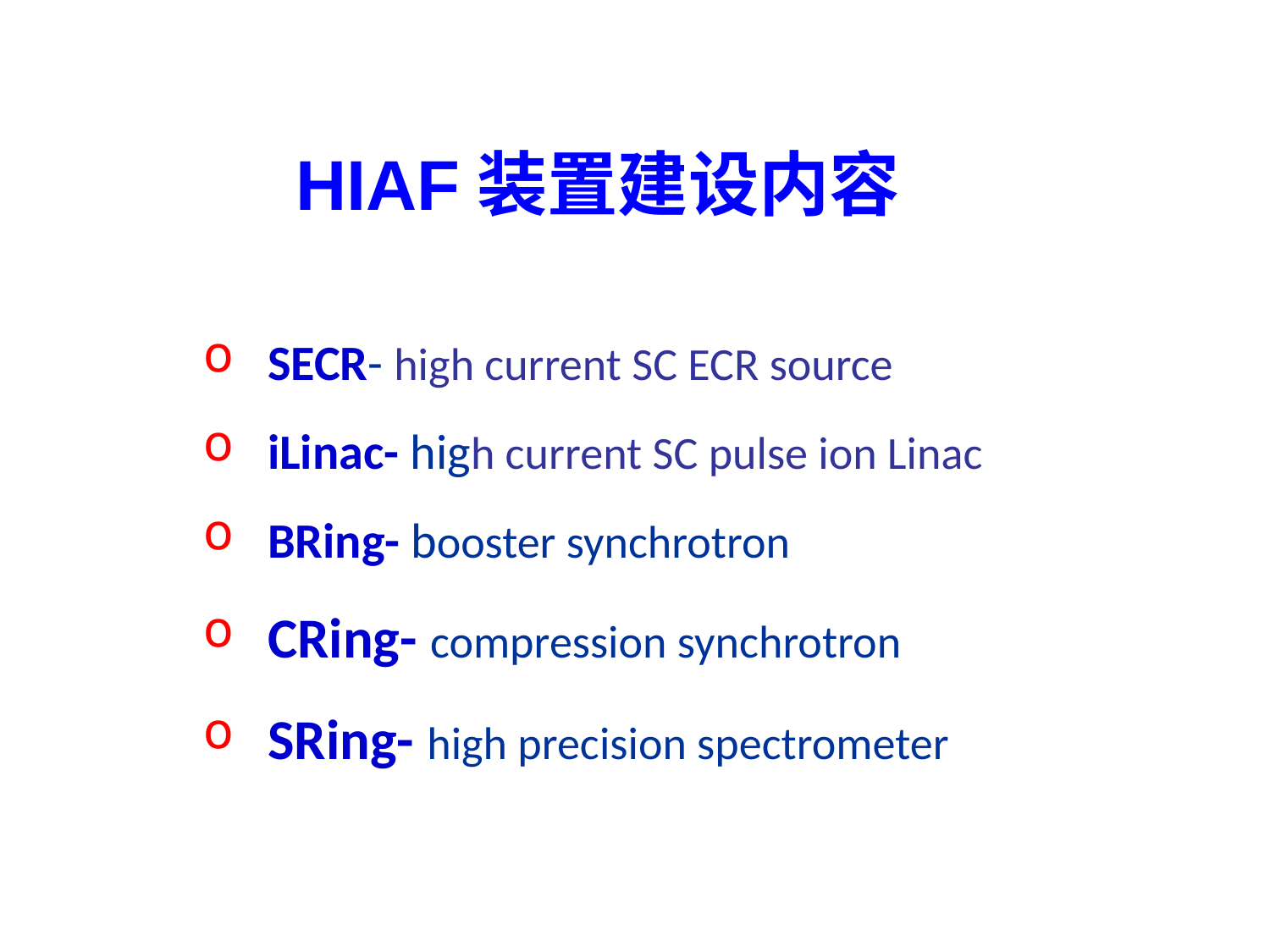

HIAF装置建设内容
   SECR- high current SC ECR source
   iLinac- high current SC pulse ion Linac
   BRing- booster synchrotron
   CRing- compression synchrotron
   SRing- high precision spectrometer